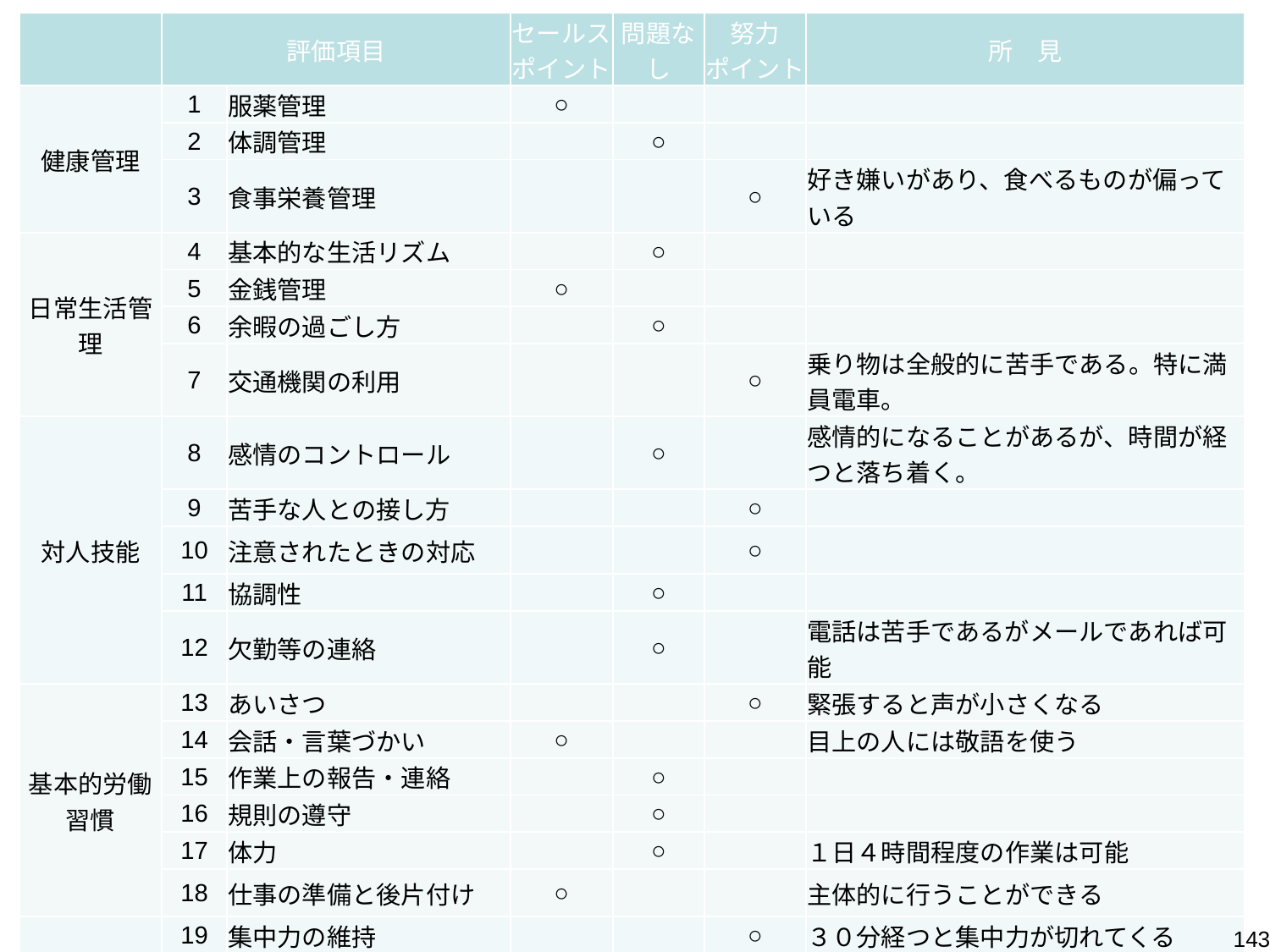

|  | 評価項目 |  | セールスポイント | 問題なし | 努力 ポイント | 所　見 |
| --- | --- | --- | --- | --- | --- | --- |
| 健康管理 | 1 | 服薬管理 | ○ |  |  |  |
|  | 2 | 体調管理 |  | ○ |  |  |
|  | 3 | 食事栄養管理 |  |  | ○ | 好き嫌いがあり、食べるものが偏っている |
| 日常生活管理 | 4 | 基本的な生活リズム |  | ○ |  |  |
|  | 5 | 金銭管理 | ○ |  |  |  |
|  | 6 | 余暇の過ごし方 |  | ○ |  |  |
|  | 7 | 交通機関の利用 |  |  | ○ | 乗り物は全般的に苦手である。特に満員電車。 |
| 対人技能 | 8 | 感情のコントロール |  | ○ |  | 感情的になることがあるが、時間が経つと落ち着く。 |
|  | 9 | 苦手な人との接し方 |  |  | ○ |  |
|  | 10 | 注意されたときの対応 |  |  | ○ |  |
|  | 11 | 協調性 |  | ○ |  |  |
|  | 12 | 欠勤等の連絡 |  | ○ |  | 電話は苦手であるがメールであれば可能 |
| 基本的労働習慣 | 13 | あいさつ |  |  | ○ | 緊張すると声が小さくなる |
|  | 14 | 会話・言葉づかい | ○ |  |  | 目上の人には敬語を使う |
|  | 15 | 作業上の報告・連絡 |  | ○ |  |  |
|  | 16 | 規則の遵守 |  | ○ |  |  |
|  | 17 | 体力 |  | ○ |  | １日４時間程度の作業は可能 |
|  | 18 | 仕事の準備と後片付け | ○ |  |  | 主体的に行うことができる |
| 職業適性 | 19 | 集中力の維持 |  |  | ○ | ３０分経つと集中力が切れてくる |
|  | 20 | 作業能力の向上 |  | ○ |  |  |
|  | 21 | 指示の内容の理解 |  | ○ |  |  |
|  | 22 | 作業の正確性 | ○ |  |  | 作業をミスなくできる |
|  | 23 | 巧緻性 | ○ |  |  | 手先が器用である |
|  | 24 | 危険への対処 |  | ○ |  |  |
|  | 25 | 作業意欲 |  | ○ |  |  |
143